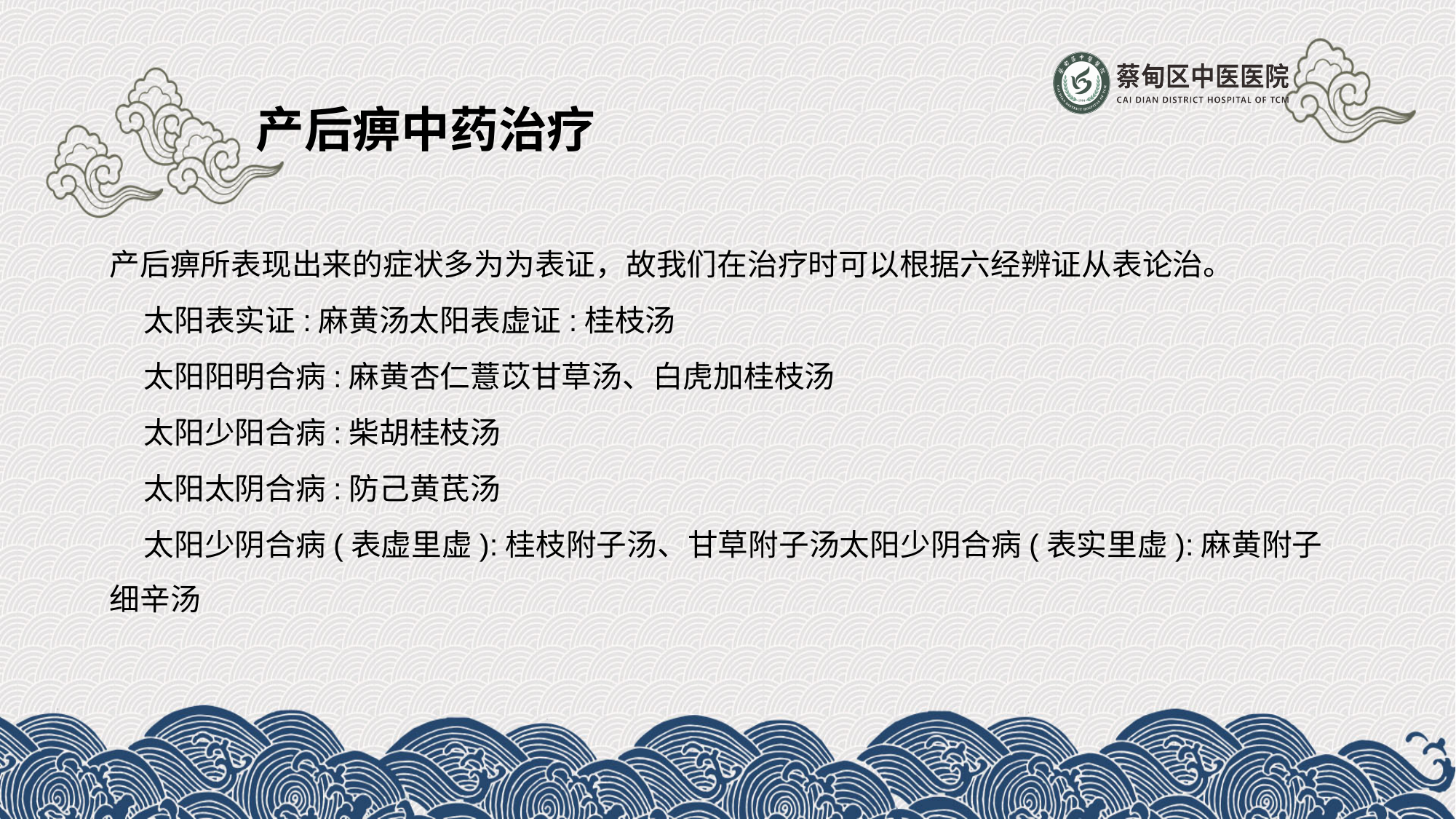

产后痹中药治疗

产后痹所表现出来的症状多为为表证，故我们在治疗时可以根据六经辨证从表论治。
    太阳表实证:麻黄汤太阳表虚证:桂枝汤
    太阳阳明合病:麻黄杏仁薏苡甘草汤、白虎加桂枝汤
    太阳少阳合病:柴胡桂枝汤
    太阳太阴合病:防己黄芪汤
    太阳少阴合病(表虚里虚):桂枝附子汤、甘草附子汤太阳少阴合病(表实里虚):麻黄附子细辛汤